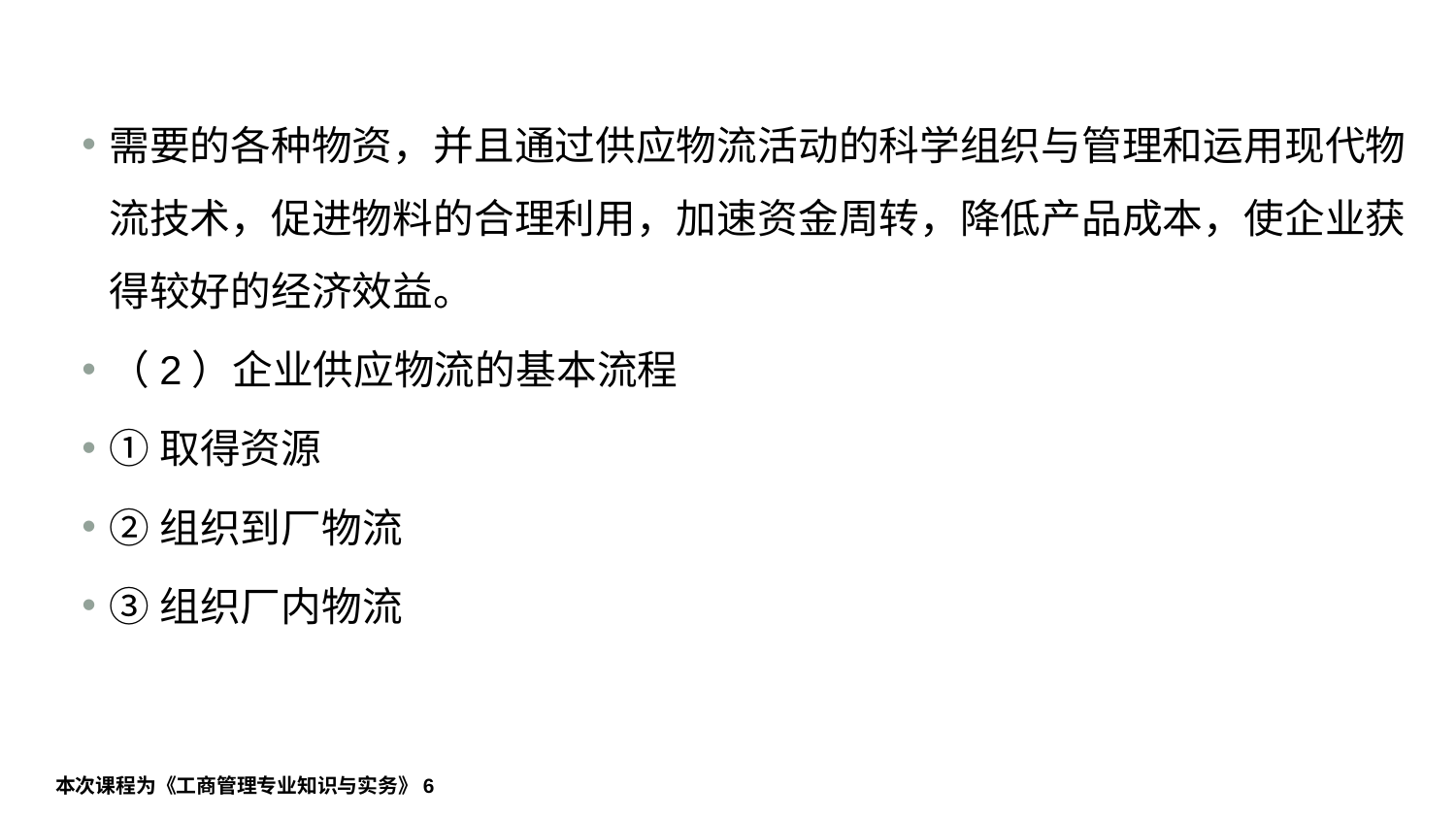

#
需要的各种物资，并且通过供应物流活动的科学组织与管理和运用现代物流技术，促进物料的合理利用，加速资金周转，降低产品成本，使企业获得较好的经济效益。
（2）企业供应物流的基本流程
①取得资源
②组织到厂物流
③组织厂内物流